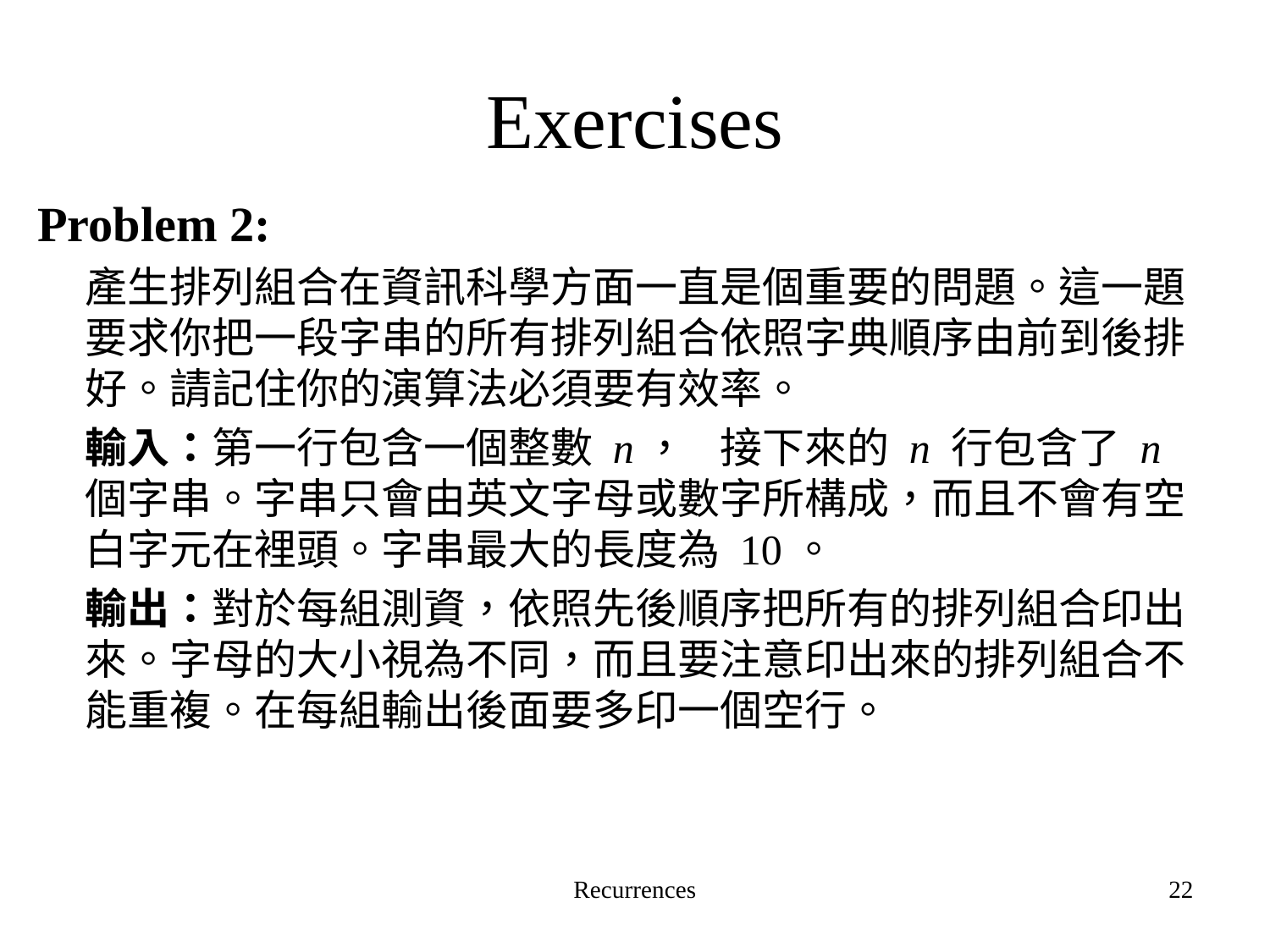

# Exercises
Problem 2:
	產生排列組合在資訊科學方面一直是個重要的問題。這一題要求你把一段字串的所有排列組合依照字典順序由前到後排好。請記住你的演算法必須要有效率。
	輸入：第一行包含一個整數 n，	接下來的 n 行包含了 n 個字串。字串只會由英文字母或數字所構成，而且不會有空白字元在裡頭。字串最大的長度為 10。
	輸出：對於每組測資，依照先後順序把所有的排列組合印出來。字母的大小視為不同，而且要注意印出來的排列組合不能重複。在每組輸出後面要多印一個空行。
Recurrences
22